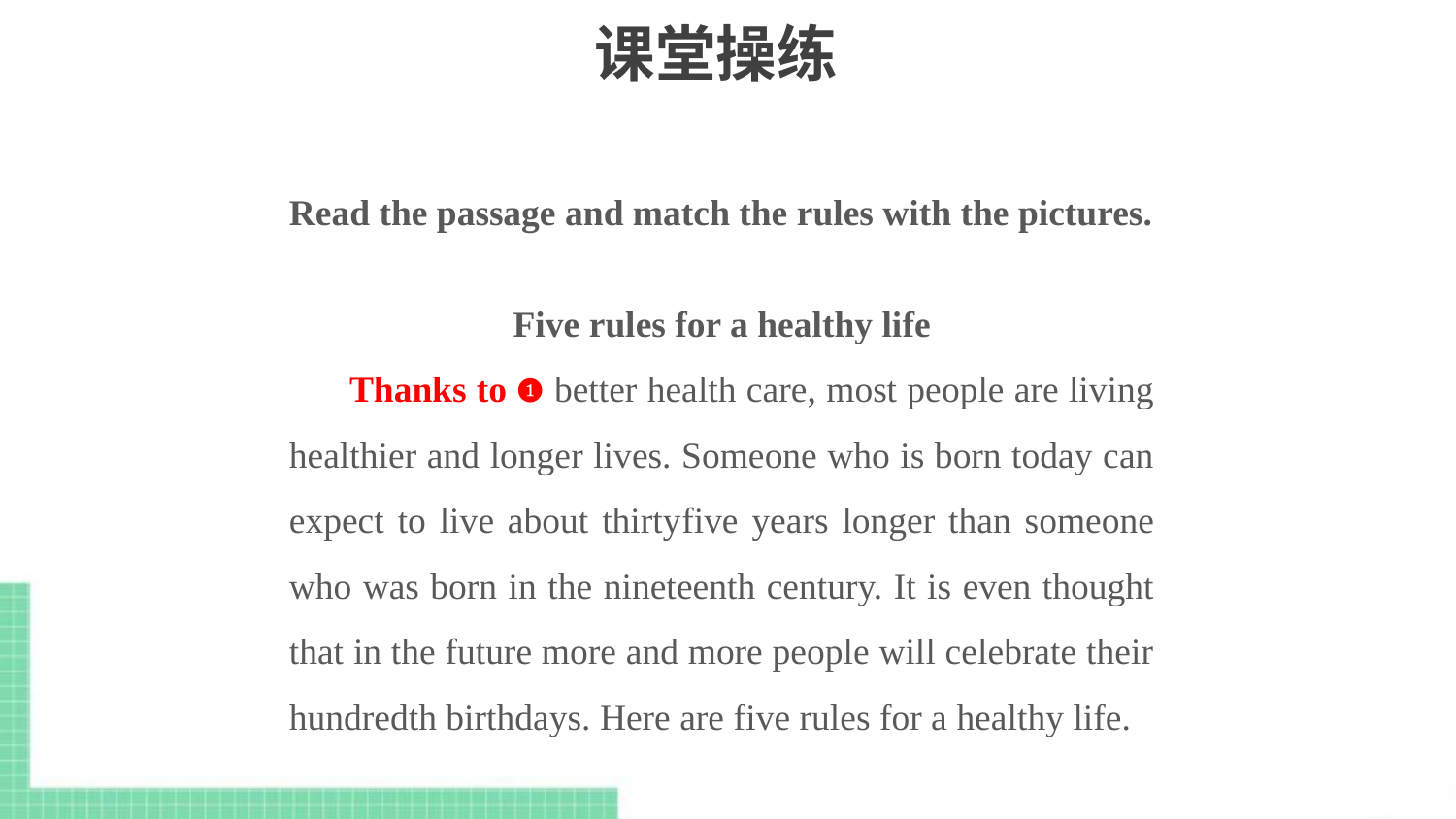

# 课堂操练
Read the passage and match the rules with the pictures.
Five rules for a healthy life
      Thanks to ❶ better health care, most people are living healthier and longer lives. Someone who is born today can expect to live about thirty­five years longer than someone who was born in the nineteenth century. It is even thought that in the future more and more people will celebrate their hundredth birthdays. Here are five rules for a healthy life.